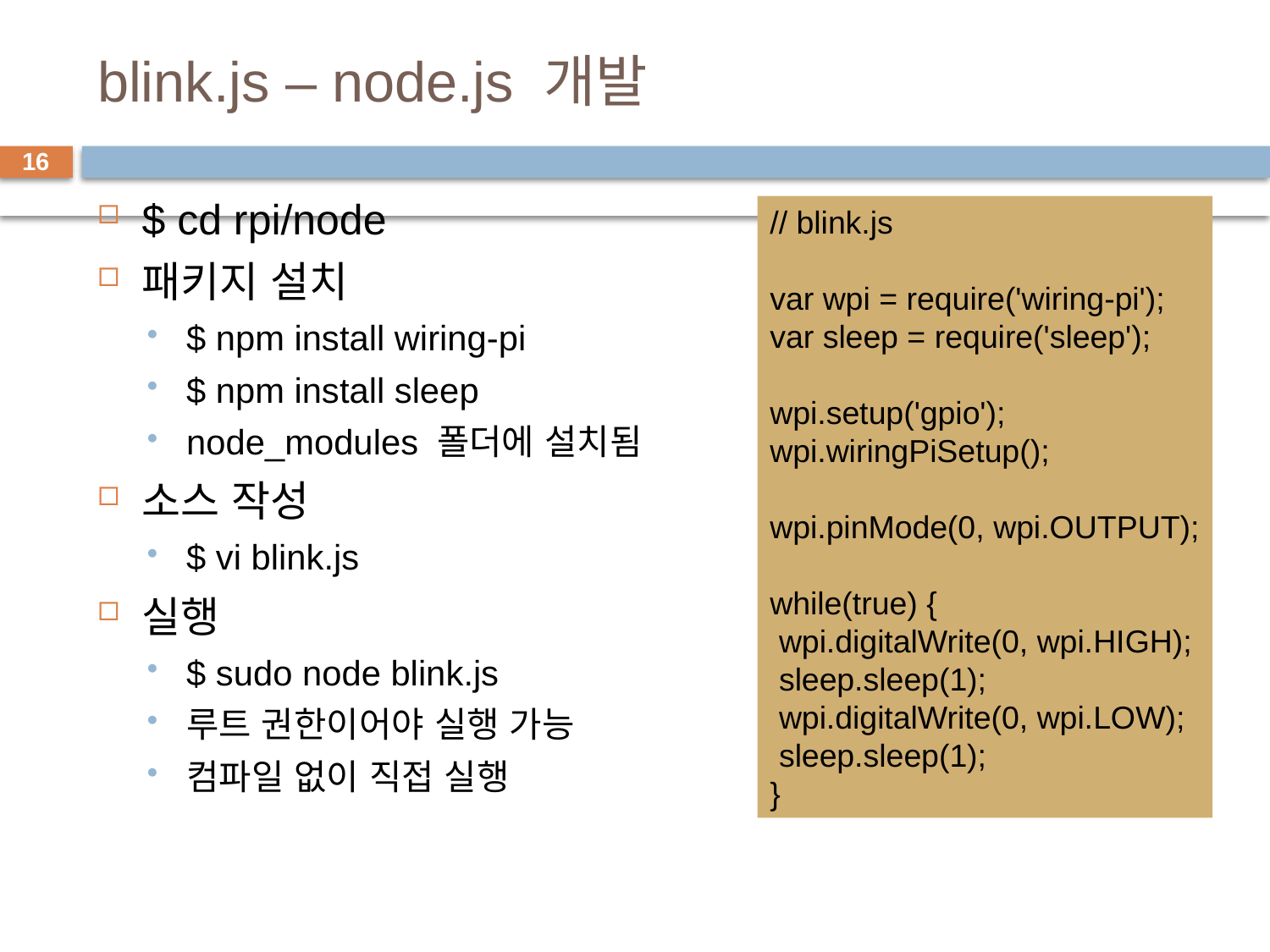

# blink.js – node.js 개발
16
$ cd rpi/node
패키지 설치
$ npm install wiring-pi
$ npm install sleep
node_modules 폴더에 설치됨
소스 작성
$ vi blink.js
실행
$ sudo node blink.js
루트 권한이어야 실행 가능
컴파일 없이 직접 실행

// blink.js

var wpi = require('wiring-pi');
var sleep = require('sleep');
wpi.setup('gpio');
wpi.wiringPiSetup();

wpi.pinMode(0, wpi.OUTPUT);

while(true) {
 wpi.digitalWrite(0, wpi.HIGH);
 sleep.sleep(1);
 wpi.digitalWrite(0, wpi.LOW);
 sleep.sleep(1);
}